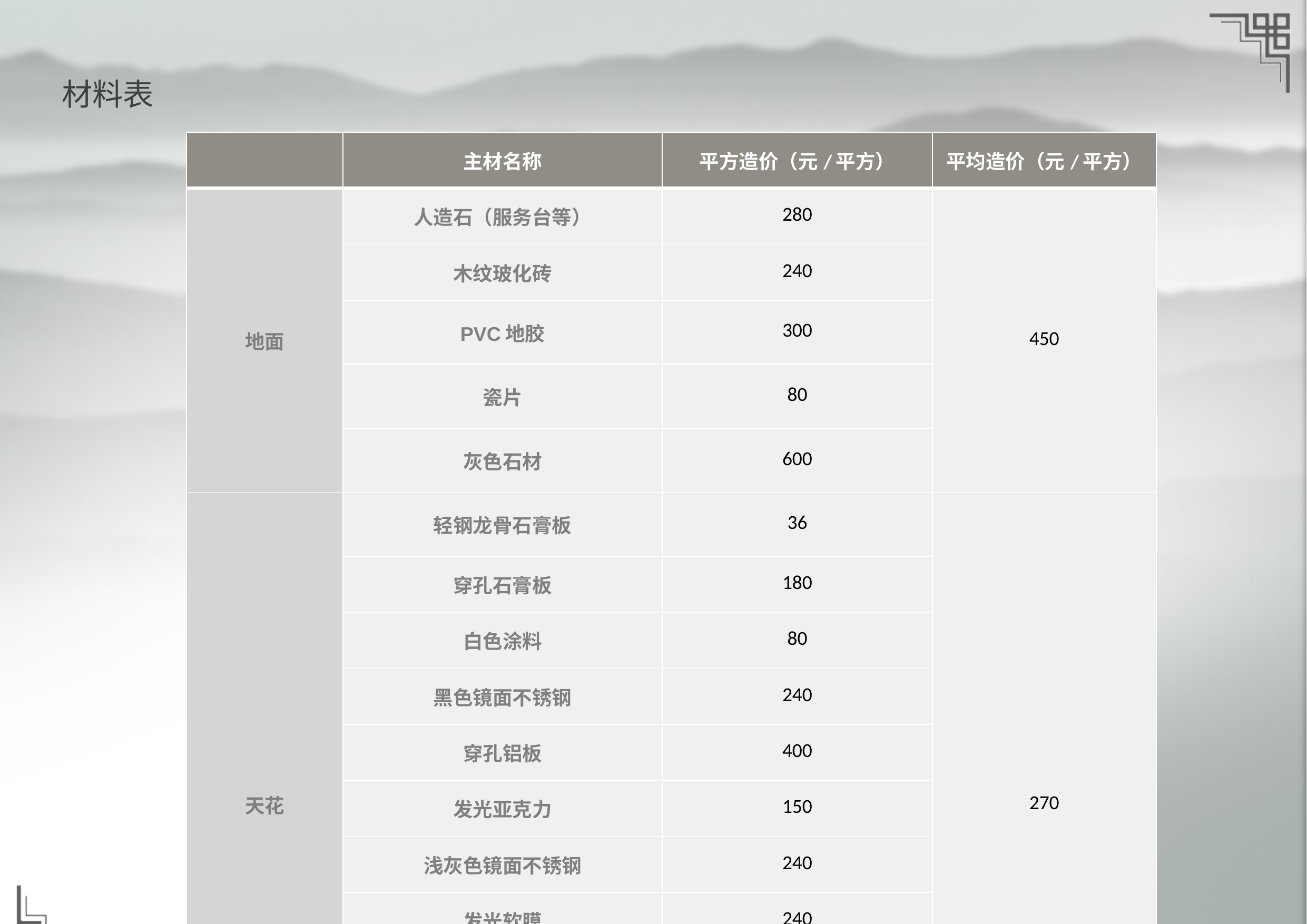

材料表
|  | 主材名称 | 平方造价（元/平方） | 平均造价（元/平方） |
| --- | --- | --- | --- |
| 地面 | 人造石（服务台等） | 280 | 450 |
|  | 木纹玻化砖 | 240 |  |
|  | PVC地胶 | 300 |  |
|  | 瓷片 | 80 |  |
|  | 灰色石材 | 600 |  |
| 天花 | 轻钢龙骨石膏板 | 36 | 270 |
|  | 穿孔石膏板 | 180 |  |
|  | 白色涂料 | 80 |  |
|  | 黑色镜面不锈钢 | 240 |  |
|  | 穿孔铝板 | 400 |  |
|  | 发光亚克力 | 150 |  |
|  | 浅灰色镜面不锈钢 | 240 |  |
|  | 发光软膜 | 240 |  |
|  | 1200\*30T5灯管 | 60/每根 |  |
|  | 木纹铝板 | 380 |  |
|  | 白色铝格栅 | 300 |  |
| 墙面 | 玻璃栏杆 | 360 | 350 |
|  | 白色铝板 | 450 |  |
|  | 木纹铝板 | 520 |  |
|  | 玻化砖 | 180 |  |
|  | 护墙板 | 360 |  |
|  | 瓷片 | 60 |  |
|  | 氟碳漆 | 200 |  |
|  | 乳胶漆 | 30 |  |
|  | 木质吸音板 | 300 |  |